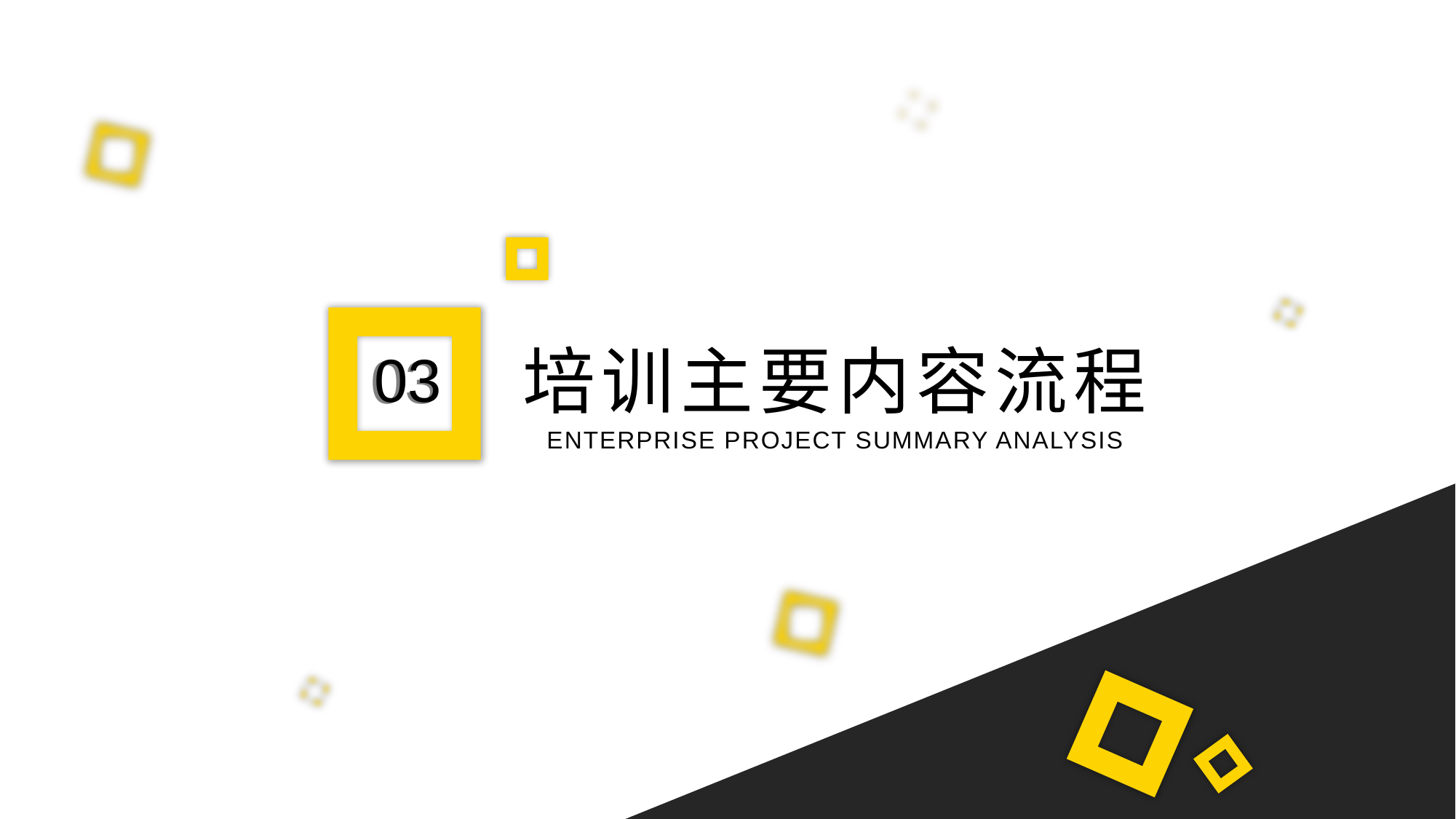

03
03
培训主要内容流程
ENTERPRISE PROJECT SUMMARY ANALYSIS